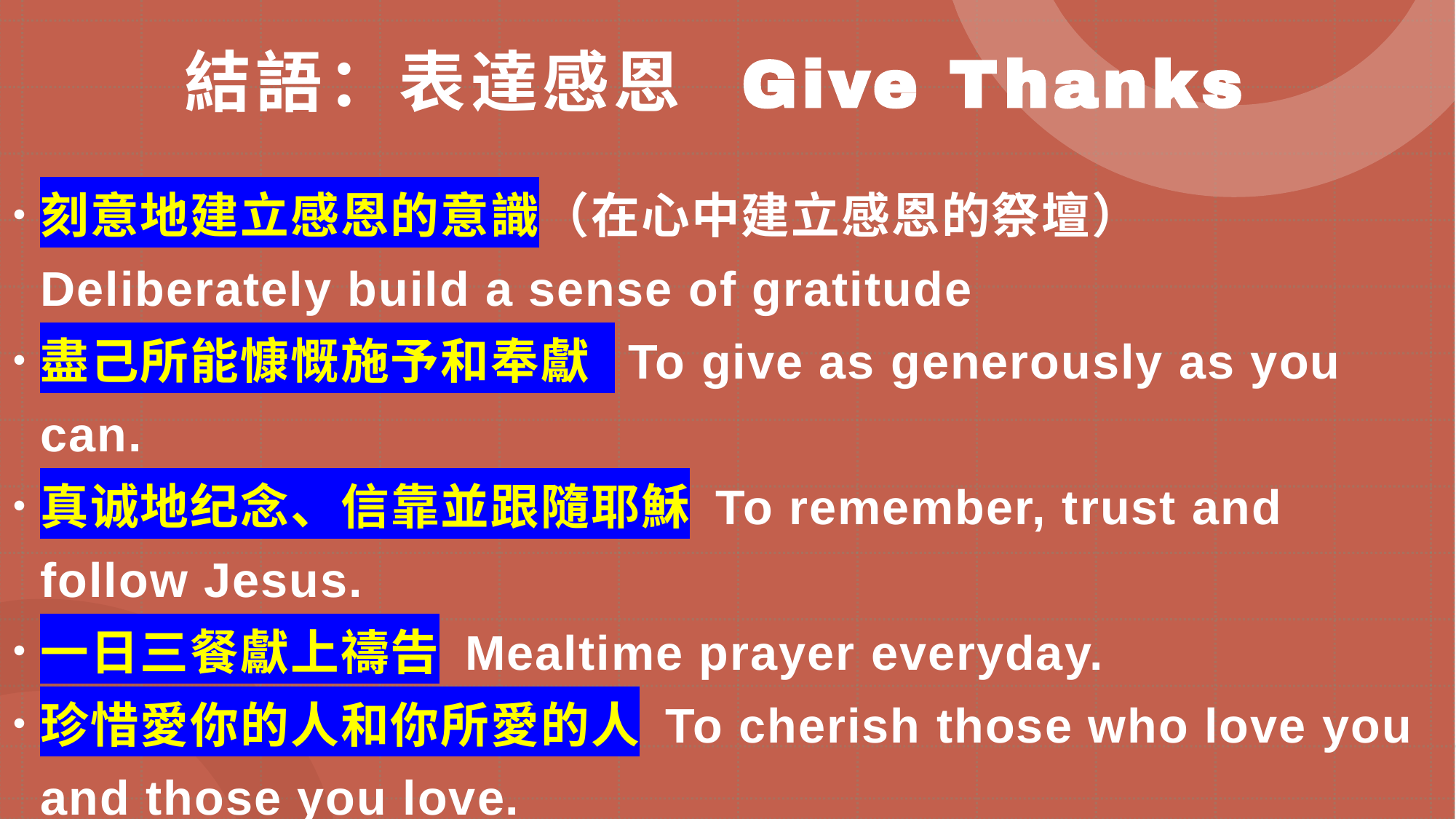

# 結語：表達感恩  Give Thanks
刻意地建立感恩的意識（在心中建立感恩的祭壇） Deliberately build a sense of gratitude
盡己所能慷慨施予和奉獻  To give as generously as you can.
真诚地纪念、信靠並跟隨耶穌 To remember, trust and follow Jesus.
一日三餐獻上禱告 Mealtime prayer everyday.
珍惜愛你的人和你所愛的人 To cherish those who love you and those you love.